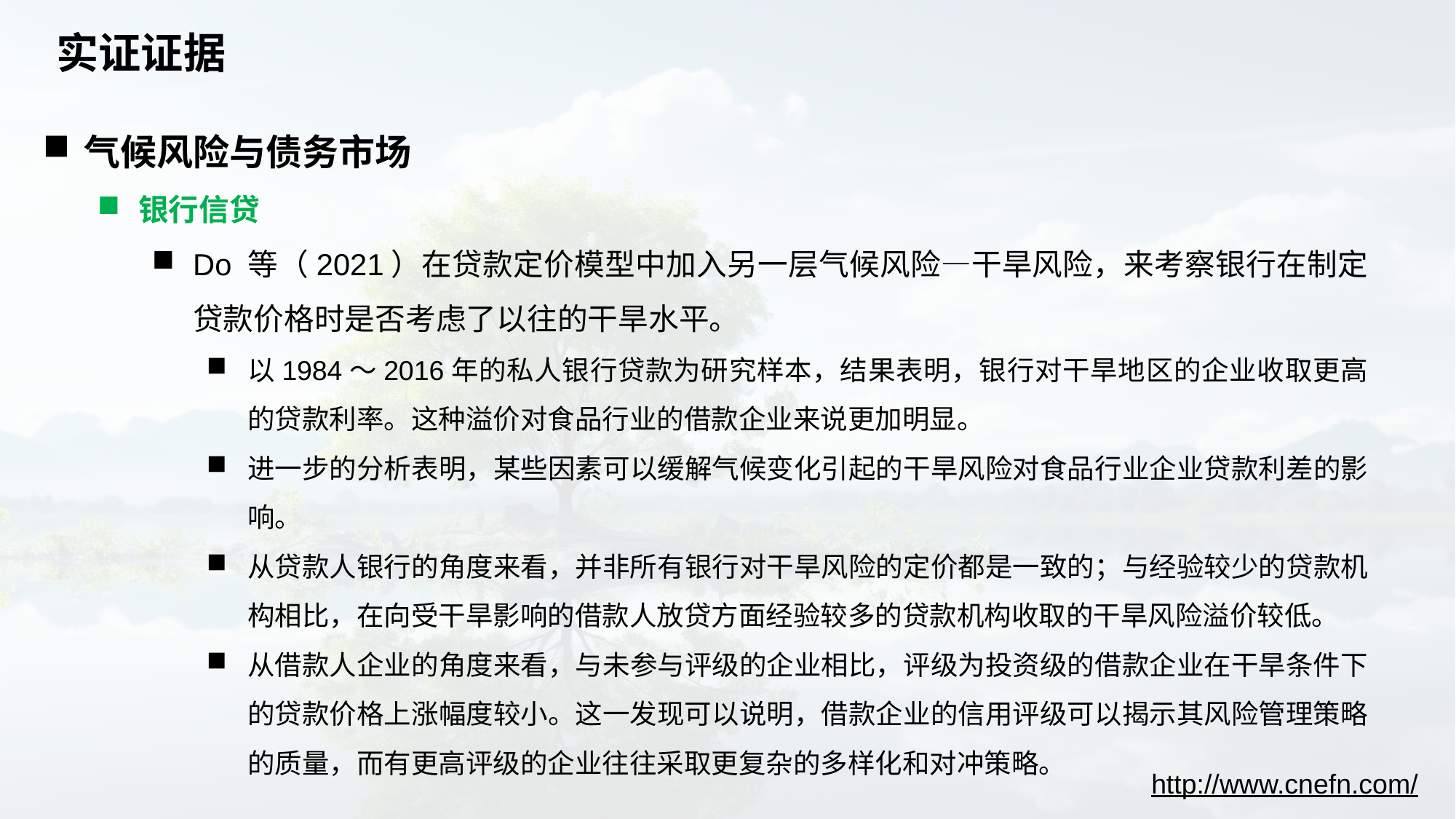

# 实证证据
气候风险与债务市场
银行信贷
Do 等（2021）在贷款定价模型中加入另一层气候风险—干旱风险，来考察银行在制定贷款价格时是否考虑了以往的干旱水平。
以1984～2016年的私人银行贷款为研究样本，结果表明，银行对干旱地区的企业收取更高的贷款利率。这种溢价对食品行业的借款企业来说更加明显。
进一步的分析表明，某些因素可以缓解气候变化引起的干旱风险对食品行业企业贷款利差的影响。
从贷款人银行的角度来看，并非所有银行对干旱风险的定价都是一致的；与经验较少的贷款机构相比，在向受干旱影响的借款人放贷方面经验较多的贷款机构收取的干旱风险溢价较低。
从借款人企业的角度来看，与未参与评级的企业相比，评级为投资级的借款企业在干旱条件下的贷款价格上涨幅度较小。这一发现可以说明，借款企业的信用评级可以揭示其风险管理策略的质量，而有更高评级的企业往往采取更复杂的多样化和对冲策略。